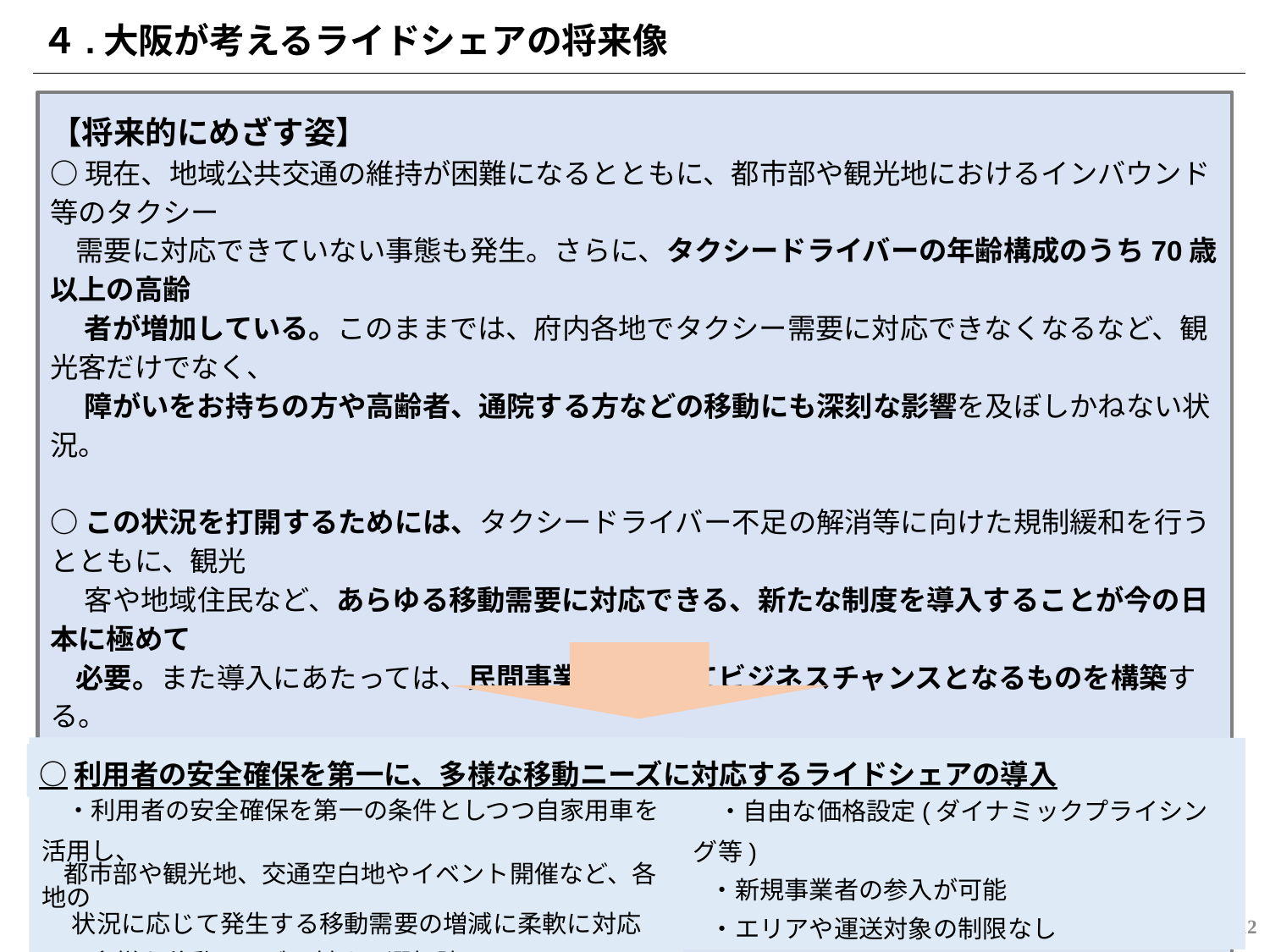

４.大阪が考えるライドシェアの将来像
【将来的にめざす姿】
○現在、地域公共交通の維持が困難になるとともに、都市部や観光地におけるインバウンド等のタクシー
   需要に対応できていない事態も発生。さらに、タクシードライバーの年齢構成のうち70歳以上の高齢
　 者が増加している。このままでは、府内各地でタクシー需要に対応できなくなるなど、観光客だけでなく、
　 障がいをお持ちの方や高齢者、通院する方などの移動にも深刻な影響を及ぼしかねない状況。

○この状況を打開するためには、タクシードライバー不足の解消等に向けた規制緩和を行うとともに、観光
　 客や地域住民など、あらゆる移動需要に対応できる、新たな制度を導入することが今の日本に極めて
   必要。また導入にあたっては、民間事業者にとってビジネスチャンスとなるものを構築する。

○そのためには、自家用自動車という地域資源を活用し、エリア・運送対象の制限がなく、タクシー会社
   以外のプラットフォーマーなどの新規民間事業者も自由に参入することを可能とするライドシェアの
   導入が不可欠。

　・利用者の安全確保を第一の条件としつつ自家用車を活用し、
   都市部や観光地、交通空白地やイベント開催など、各地の
　 状況に応じて発生する移動需要の増減に柔軟に対応
　・多様な移動ニーズに対する選択肢の一つ

　・自由な価格設定(ダイナミックプライシング等)
  ・新規事業者の参入が可能
  ・エリアや運送対象の制限なし
○利用者の安全確保を第一に、多様な移動ニーズに対応するライドシェアの導入
12